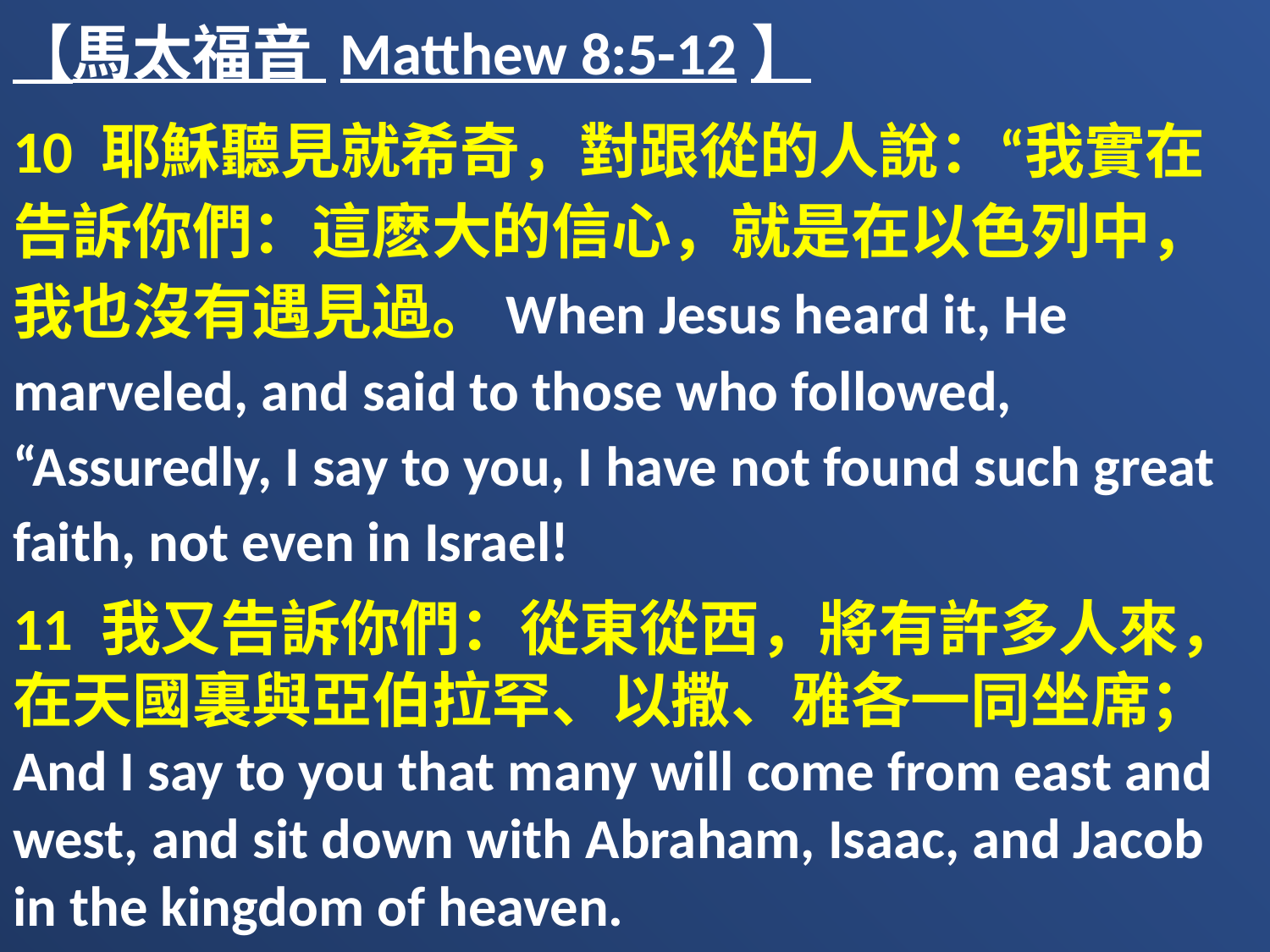

【馬太福音 Matthew 8:5-12】
10 耶穌聽見就希奇，對跟從的人說：“我實在告訴你們：這麽大的信心，就是在以色列中，我也沒有遇見過。When Jesus heard it, He marveled, and said to those who followed, “Assuredly, I say to you, I have not found such great faith, not even in Israel!
11 我又告訴你們：從東從西，將有許多人來，在天國裏與亞伯拉罕、以撒、雅各一同坐席；And I say to you that many will come from east and west, and sit down with Abraham, Isaac, and Jacob in the kingdom of heaven.